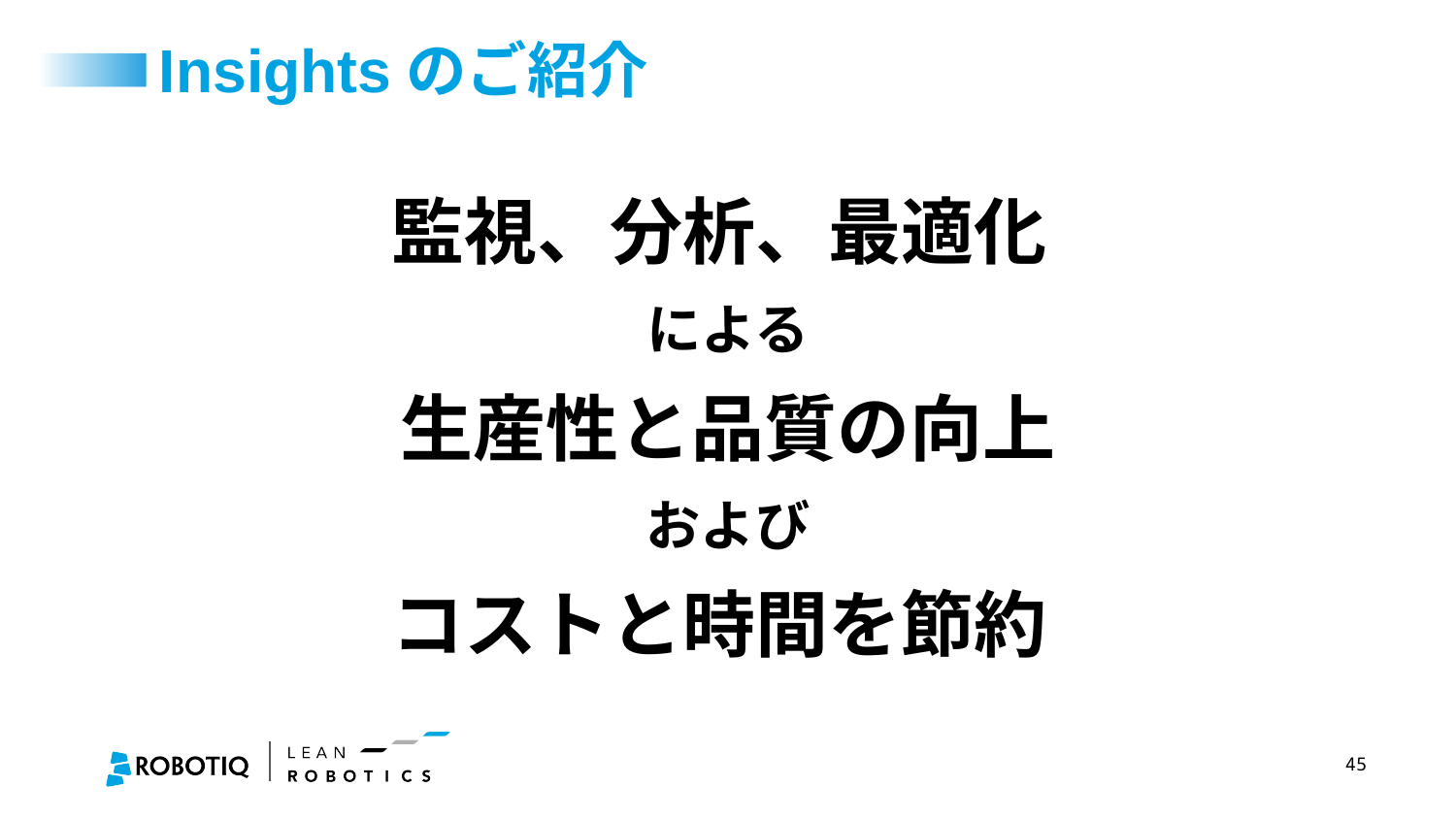

# Insightsのご紹介
監視、分析、最適化

による
生産性と品質の向上

および
コストと時間を節約
45